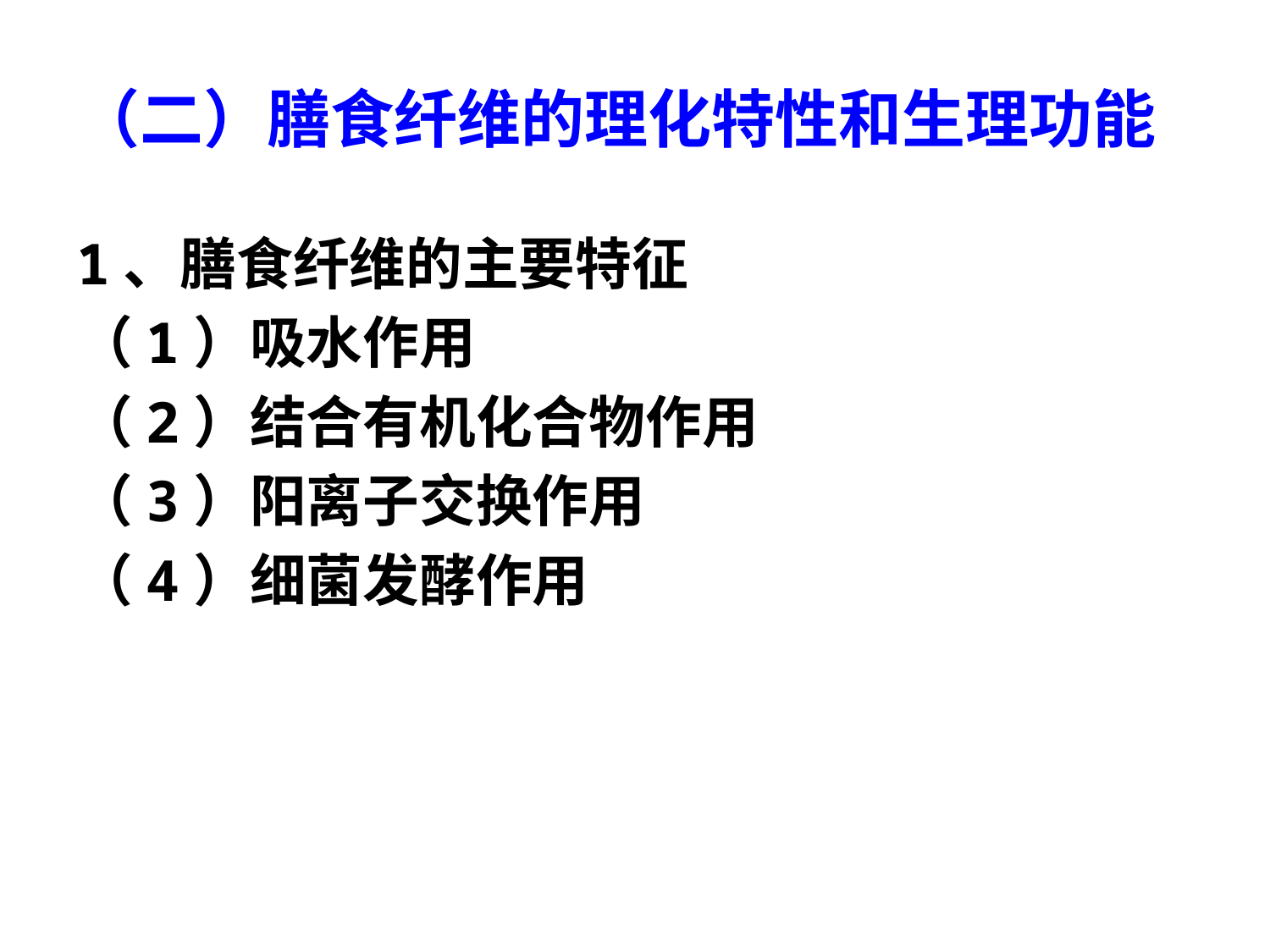

# （二）膳食纤维的理化特性和生理功能
1、膳食纤维的主要特征
（1）吸水作用
（2）结合有机化合物作用
（3）阳离子交换作用
（4）细菌发酵作用